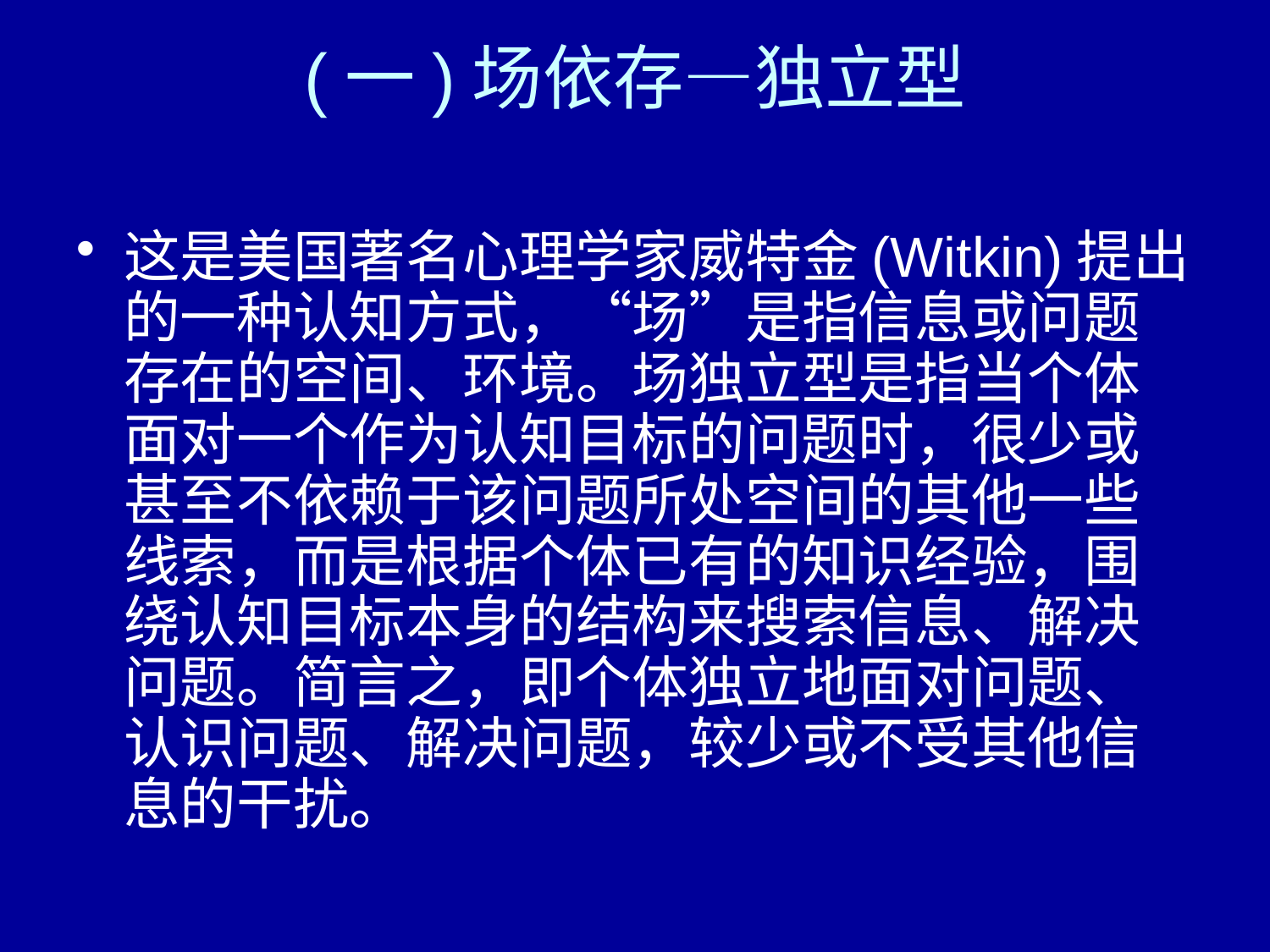

# (一)场依存—独立型
这是美国著名心理学家威特金(Witkin)提出的一种认知方式，“场”是指信息或问题存在的空间、环境。场独立型是指当个体面对一个作为认知目标的问题时，很少或甚至不依赖于该问题所处空间的其他一些线索，而是根据个体已有的知识经验，围绕认知目标本身的结构来搜索信息、解决问题。简言之，即个体独立地面对问题、认识问题、解决问题，较少或不受其他信息的干扰。